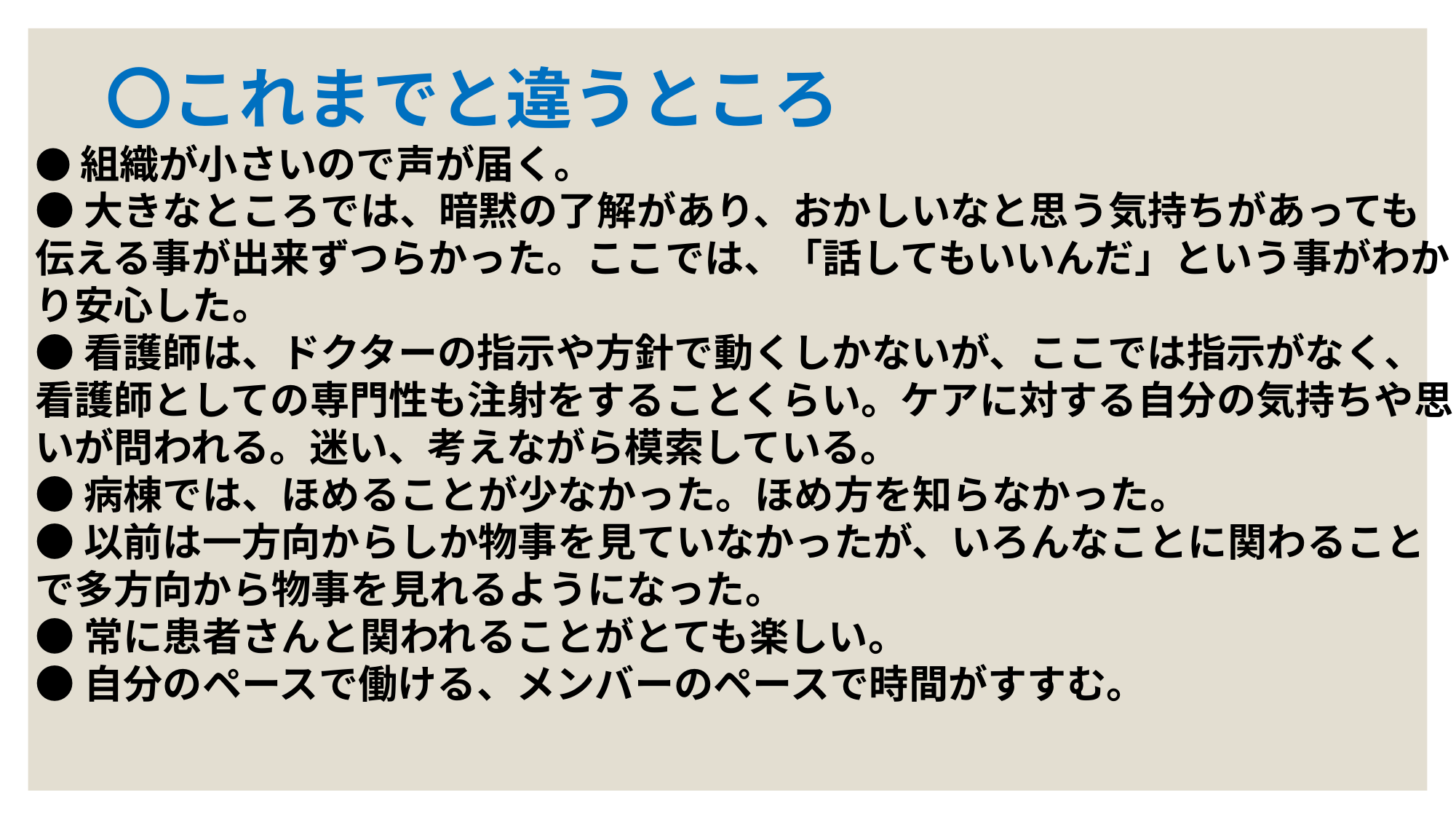

# 〇これまでと違うところ
●組織が小さいので声が届く。
●大きなところでは、暗黙の了解があり、おかしいなと思う気持ちがあっても伝える事が出来ずつらかった。ここでは、「話してもいいんだ」という事がわかり安心した。
●看護師は、ドクターの指示や方針で動くしかないが、ここでは指示がなく、看護師としての専門性も注射をすることくらい。ケアに対する自分の気持ちや思いが問われる。迷い、考えながら模索している。
●病棟では、ほめることが少なかった。ほめ方を知らなかった。
●以前は一方向からしか物事を見ていなかったが、いろんなことに関わることで多方向から物事を見れるようになった。
●常に患者さんと関われることがとても楽しい。
●自分のペースで働ける、メンバーのペースで時間がすすむ。